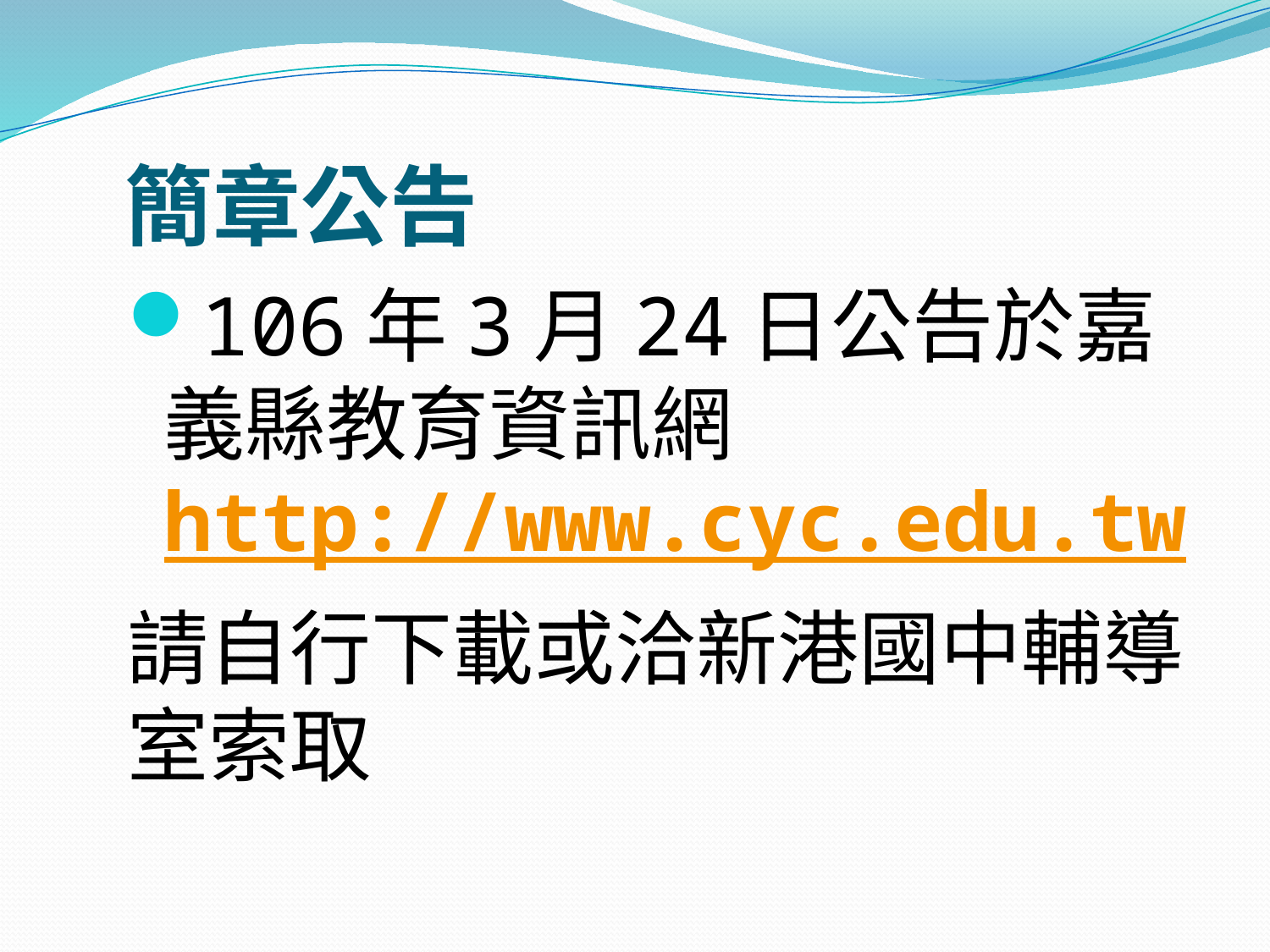

# 簡章公告
106年3月24日公告於嘉義縣教育資訊網 http://www.cyc.edu.tw
請自行下載或洽新港國中輔導室索取